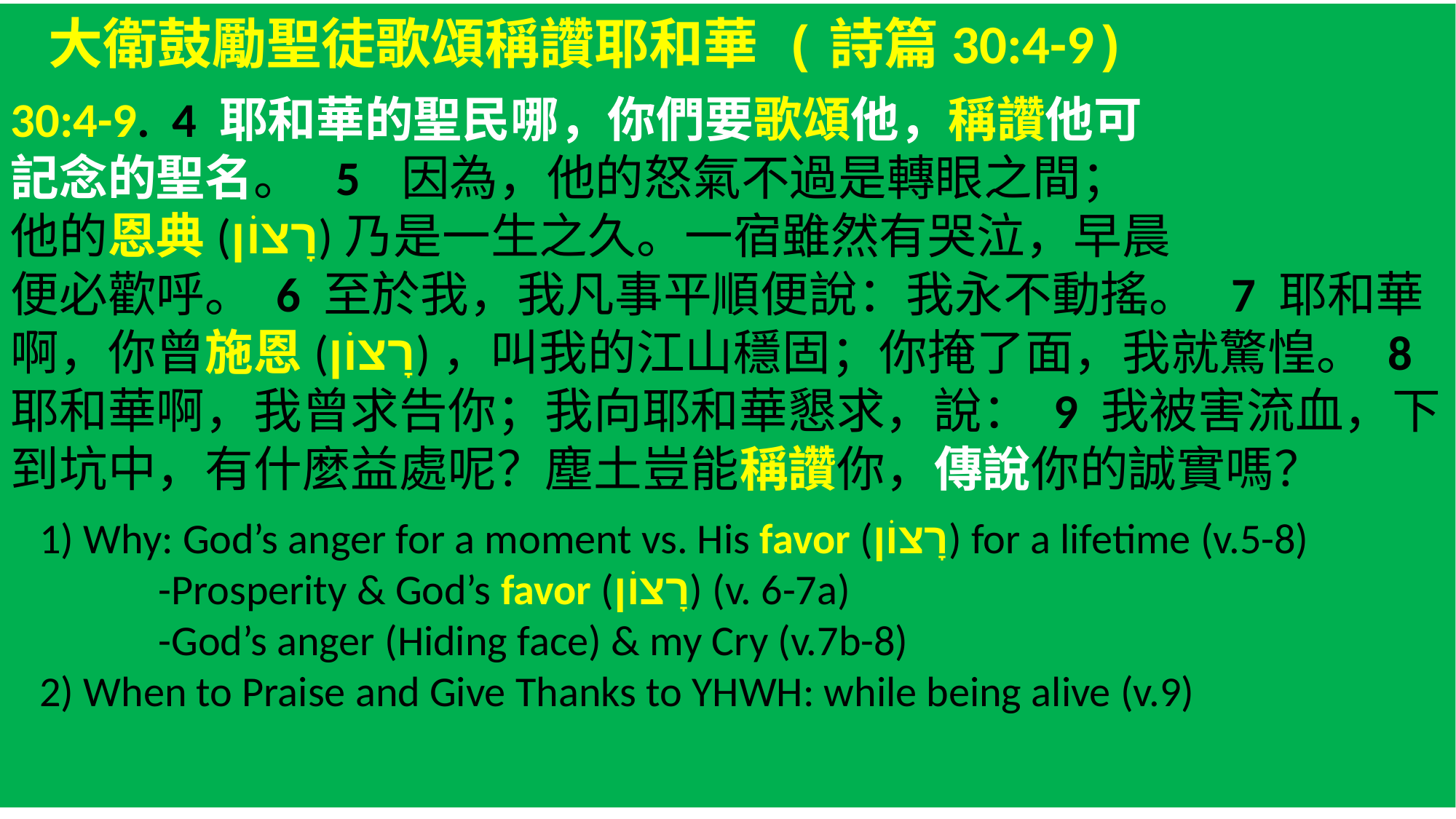

大衛鼓勵聖徒歌頌稱讚耶和華 (詩篇30:4-9)

30:4-9.  4 耶和華的聖民哪，你們要歌頌他，稱讚他可
記念的聖名。  5 因為，他的怒氣不過是轉眼之間；
他的恩典(רָצוֹן)乃是一生之久。一宿雖然有哭泣，早晨
便必歡呼。 6 至於我，我凡事平順便說：我永不動搖。  7 耶和華啊，你曾施恩(רָצוֹן)，叫我的江山穩固；你掩了面，我就驚惶。 8 耶和華啊，我曾求告你；我向耶和華懇求，說： 9 我被害流血，下到坑中，有什麼益處呢？塵土豈能稱讚你，傳說你的誠實嗎？

   1) Why: God’s anger for a moment vs. His favor (רָצוֹן) for a lifetime (v.5-8)
	    -Prosperity & God’s favor (רָצוֹן) (v. 6-7a)
	    -God’s anger (Hiding face) & my Cry (v.7b-8)
   2) When to Praise and Give Thanks to YHWH: while being alive (v.9)